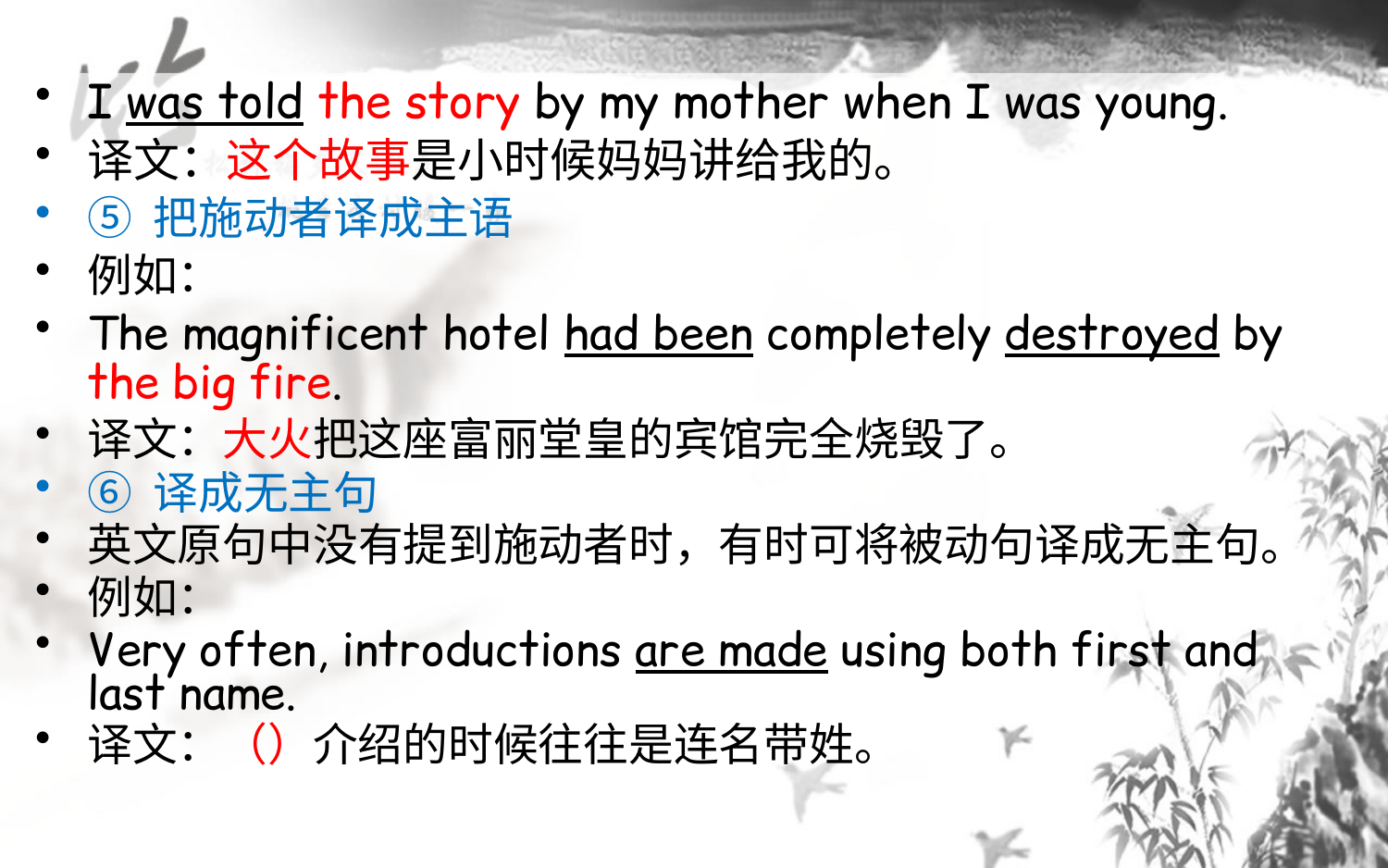

I was told the story by my mother when I was young.
译文：这个故事是小时候妈妈讲给我的。
⑤ 把施动者译成主语
例如：
The magnificent hotel had been completely destroyed by the big fire.
译文：大火把这座富丽堂皇的宾馆完全烧毁了。
⑥ 译成无主句
英文原句中没有提到施动者时，有时可将被动句译成无主句。
例如：
Very often, introductions are made using both first and last name.
译文：（）介绍的时候往往是连名带姓。